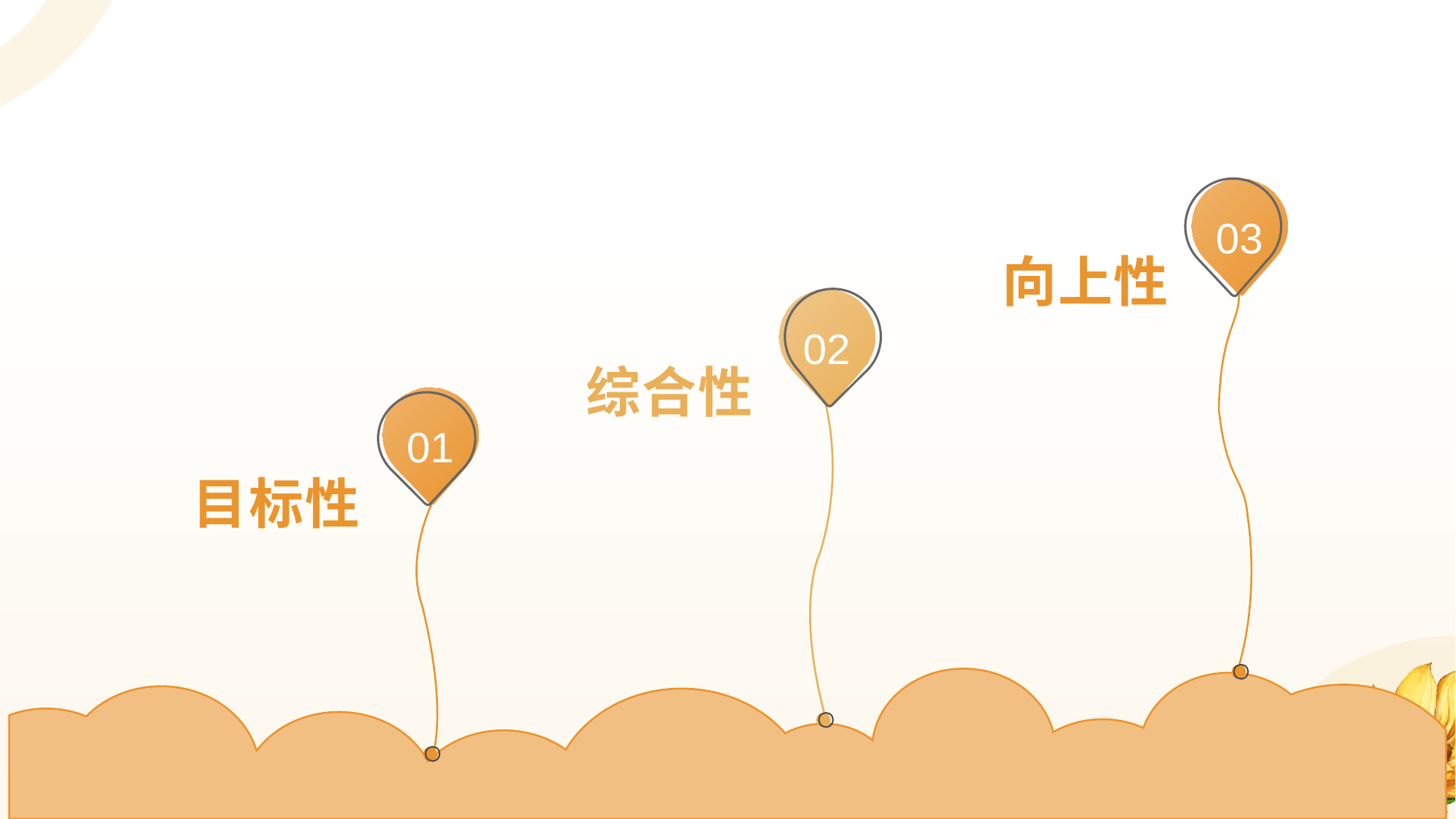

#
03

向上性
02

综合性
01

目标性